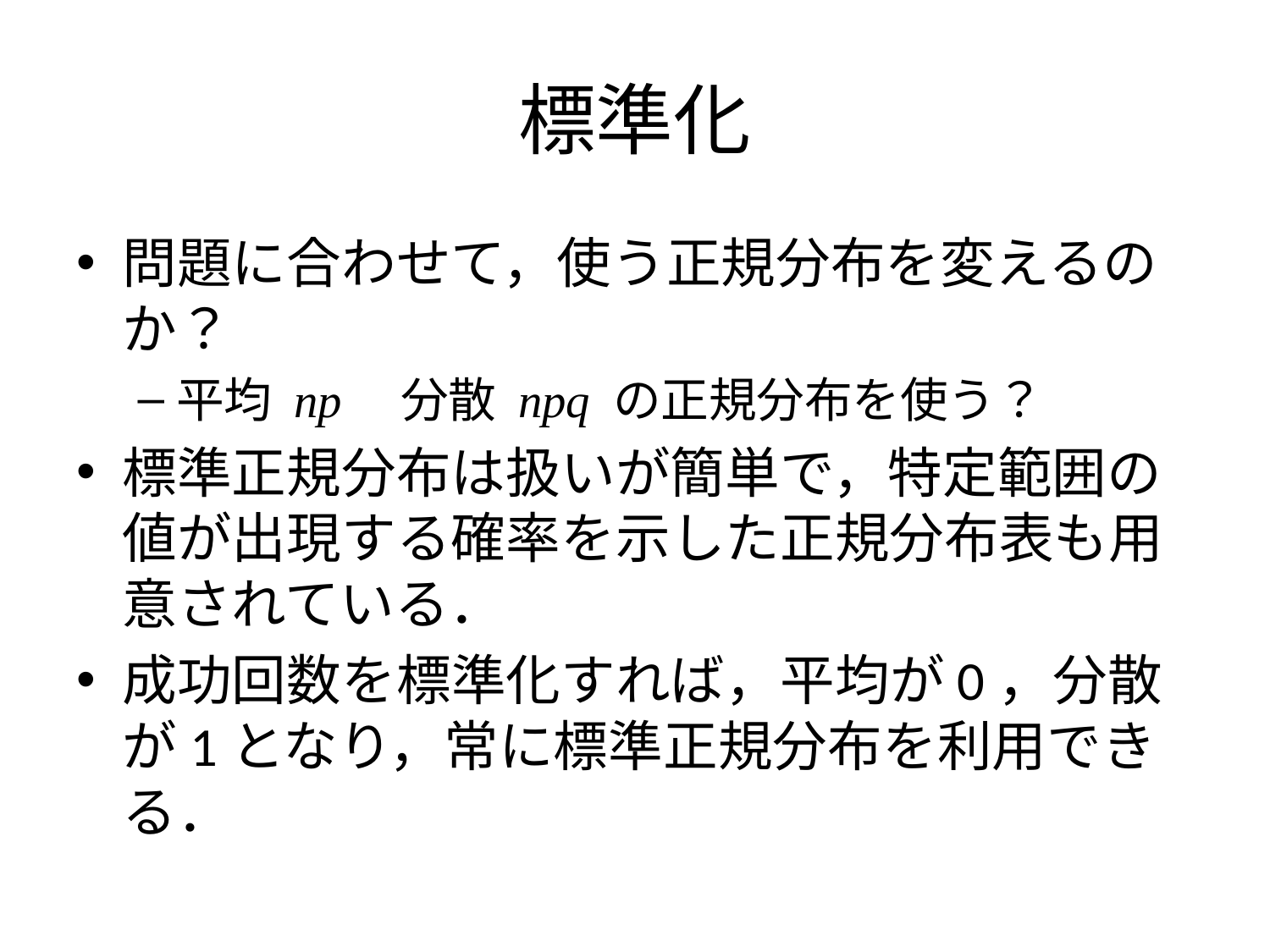

# 標準化
問題に合わせて，使う正規分布を変えるのか？
平均 np　分散 npq の正規分布を使う？
標準正規分布は扱いが簡単で，特定範囲の値が出現する確率を示した正規分布表も用意されている．
成功回数を標準化すれば，平均が0，分散が1となり，常に標準正規分布を利用できる．